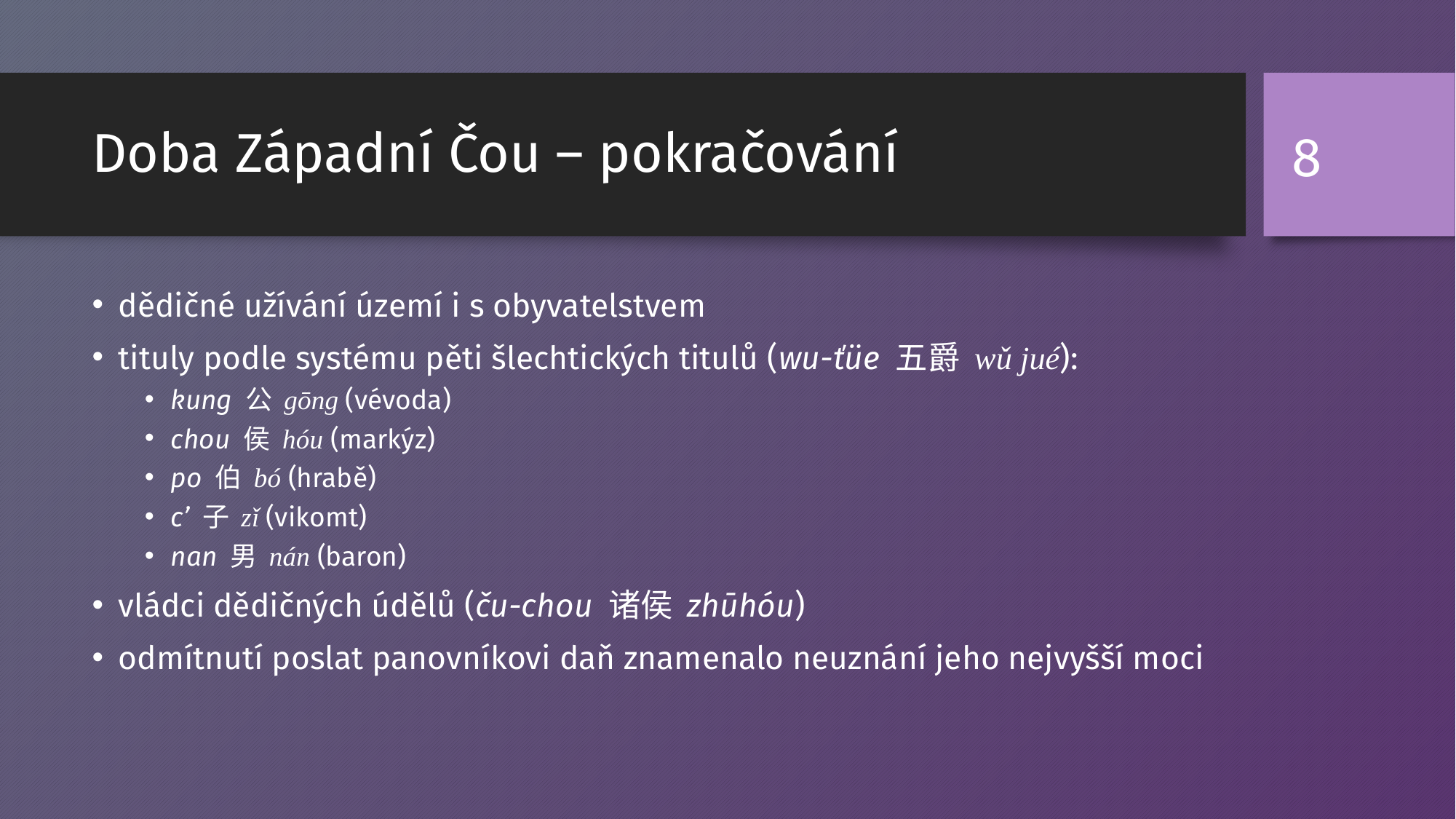

8
# Doba Západní Čou – pokračování
dědičné užívání území i s obyvatelstvem
tituly podle systému pěti šlechtických titulů (wu-ťüe 五爵 wǔ jué):
kung 公 gōng (vévoda)
chou 侯 hóu (markýz)
po 伯 bó (hrabě)
c’ 子 zǐ (vikomt)
nan 男 nán (baron)
vládci dědičných údělů (ču-chou 诸侯 zhūhóu)
odmítnutí poslat panovníkovi daň znamenalo neuznání jeho nejvyšší moci